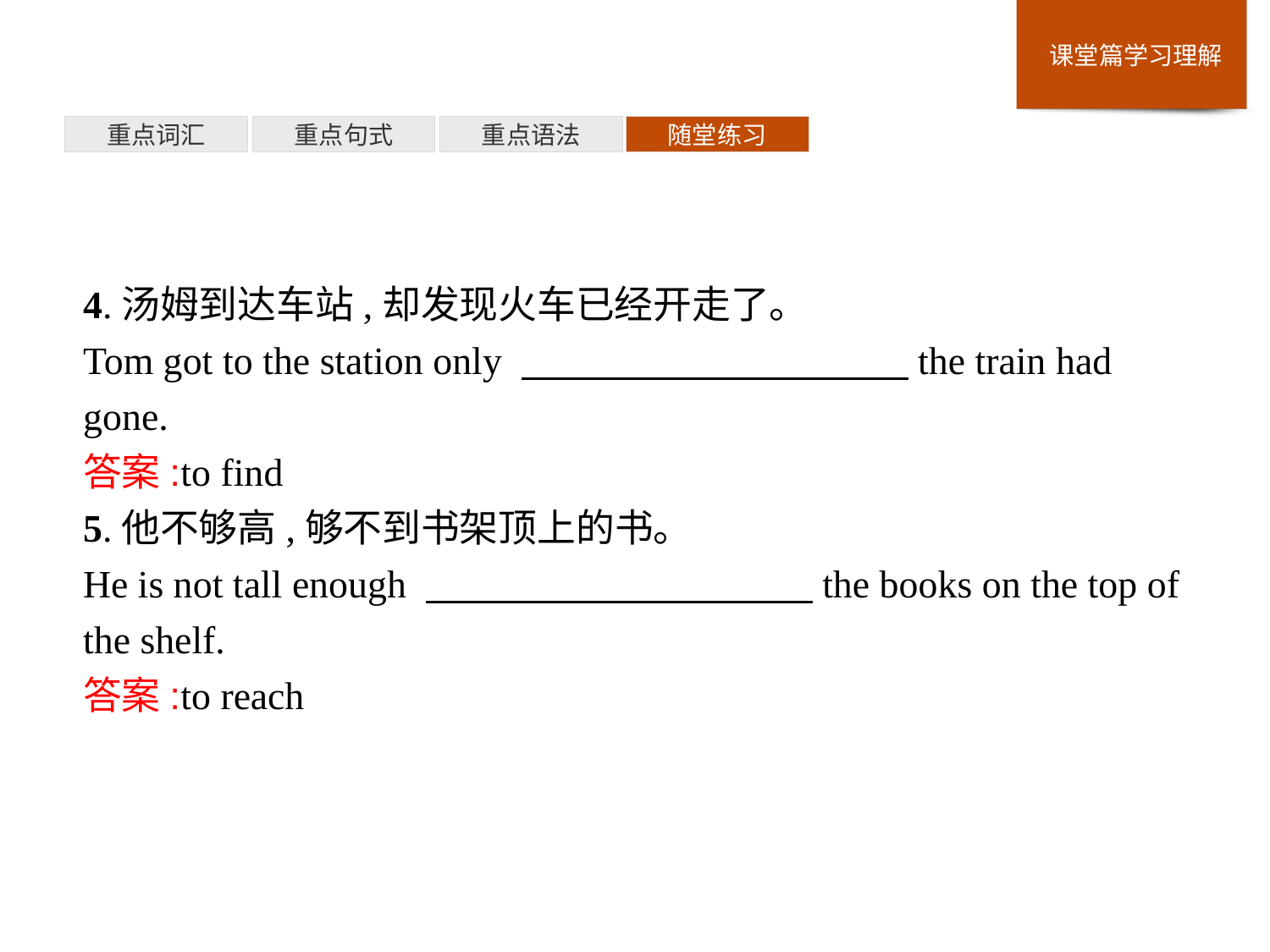

重点词汇
重点句式
重点语法
随堂练习
4.汤姆到达车站,却发现火车已经开走了。
Tom got to the station only 　　　　　　　　　　the train had gone.
答案:to find
5.他不够高,够不到书架顶上的书。
He is not tall enough 　　　　　　　　　　the books on the top of the shelf.
答案:to reach